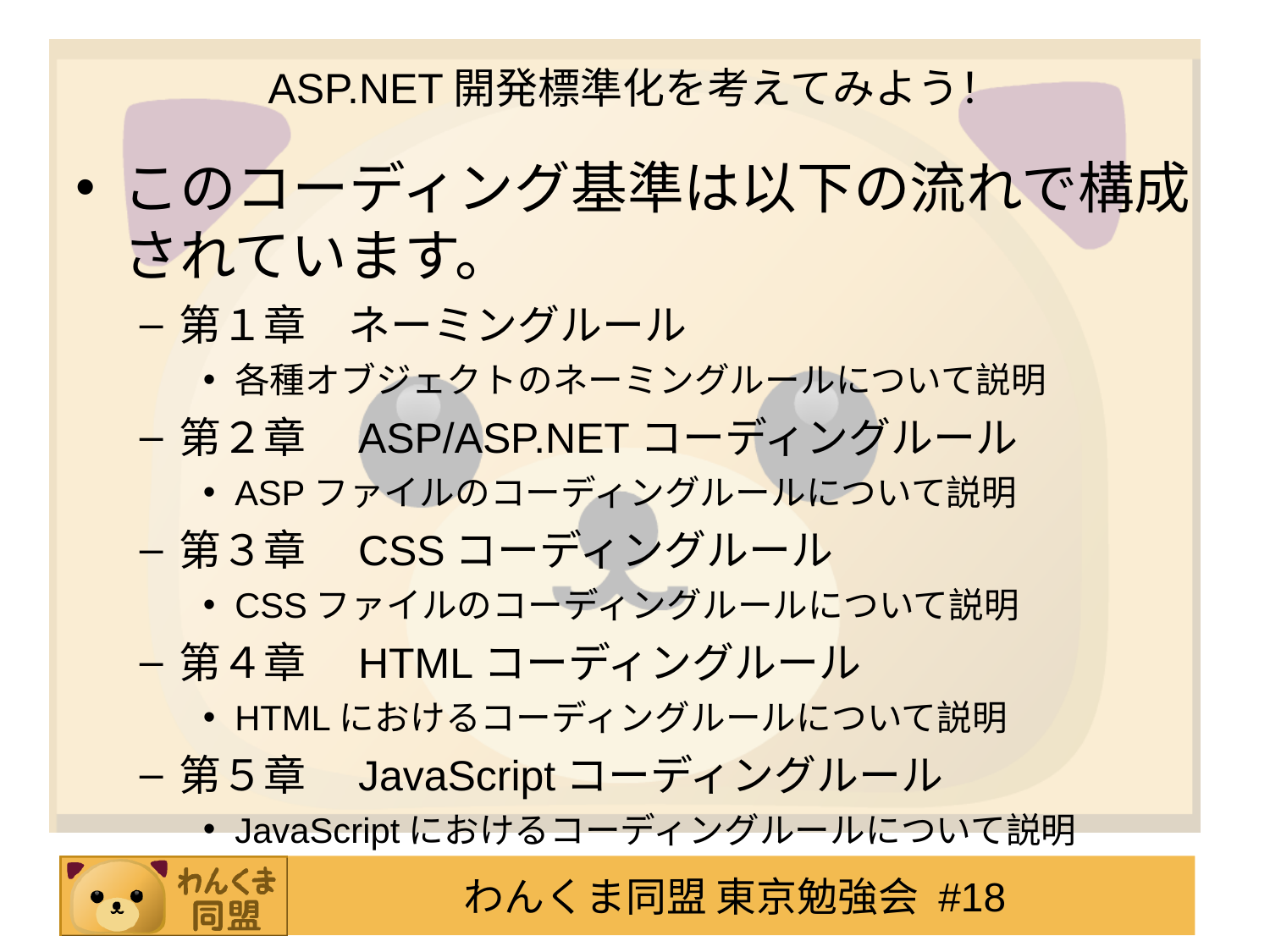

ASP.NET開発標準化を考えてみよう！
このコーディング基準は以下の流れで構成されています。
第１章　ネーミングルール
各種オブジェクトのネーミングルールについて説明
第２章　ASP/ASP.NETコーディングルール
ASPファイルのコーディングルールについて説明
第３章　CSSコーディングルール
CSSファイルのコーディングルールについて説明
第４章　HTMLコーディングルール
HTMLにおけるコーディングルールについて説明
第５章　JavaScriptコーディングルール
JavaScriptにおけるコーディングルールについて説明